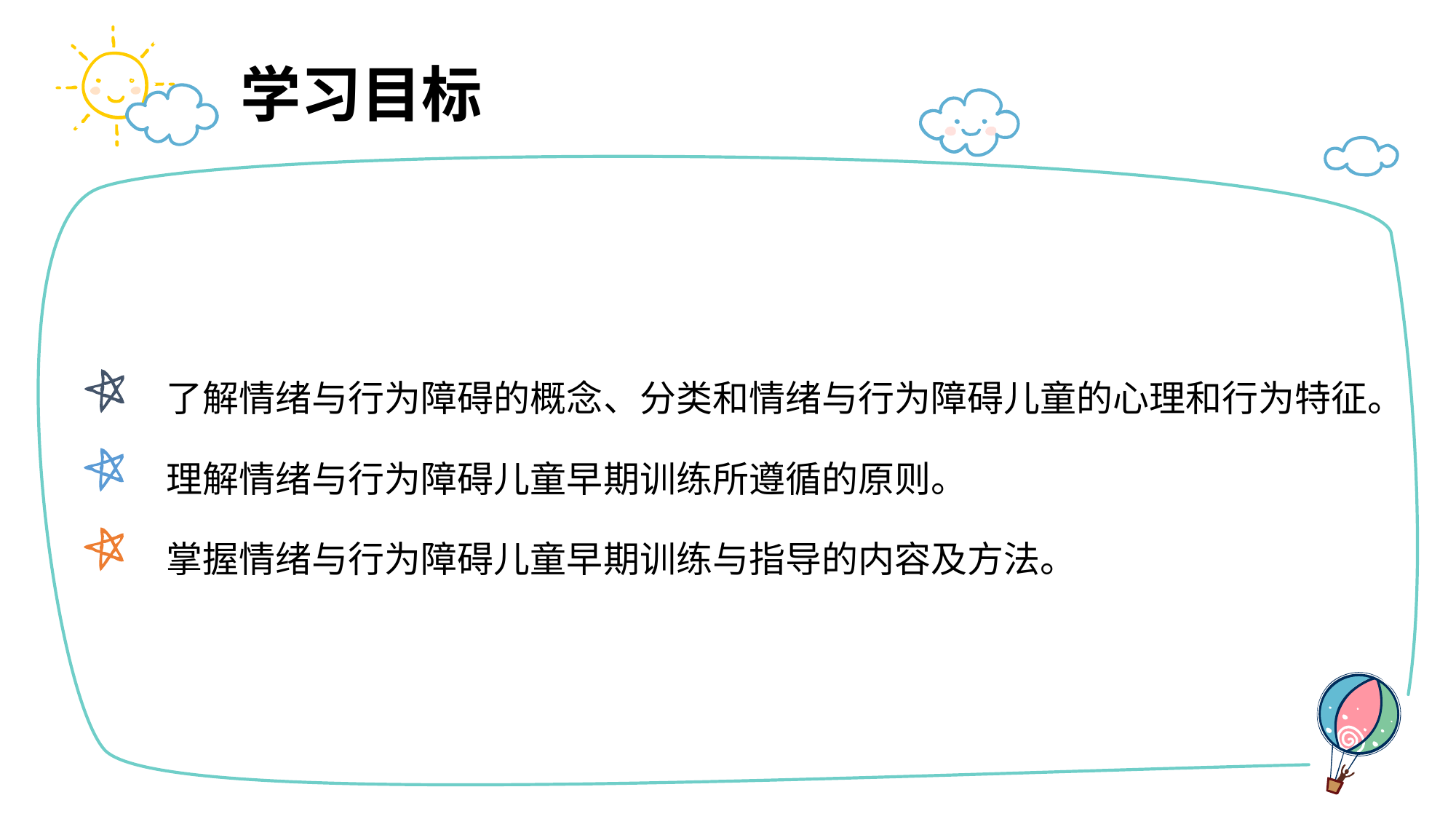

# 学习目标
了解情绪与行为障碍的概念、分类和情绪与行为障碍儿童的心理和行为特征。
理解情绪与行为障碍儿童早期训练所遵循的原则。
掌握情绪与行为障碍儿童早期训练与指导的内容及方法。